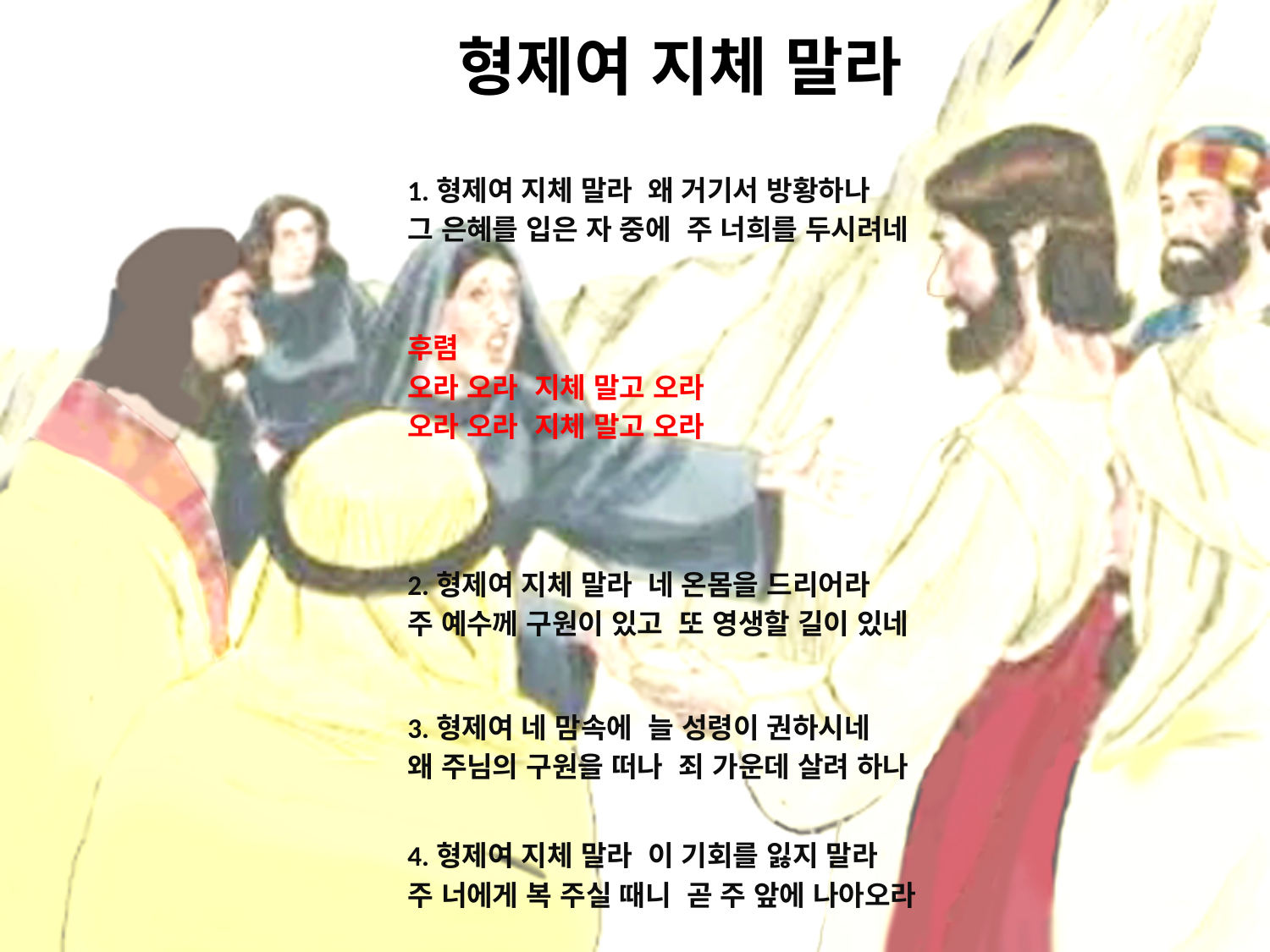

# 형제여 지체 말라
1.형제여 지체 말라  왜 거기서 방황하나
그 은혜를 입은 자 중에  주 너희를 두시려네

후렴
오라 오라  지체 말고 오라
오라 오라  지체 말고 오라

2.형제여 지체 말라  네 온몸을 드리어라
주 예수께 구원이 있고  또 영생할 길이 있네

3.형제여 네 맘속에  늘 성령이 권하시네
왜 주님의 구원을 떠나  죄 가운데 살려 하나

4.형제여 지체 말라  이 기회를 잃지 말라
주 너에게 복 주실 때니  곧 주 앞에 나아오라